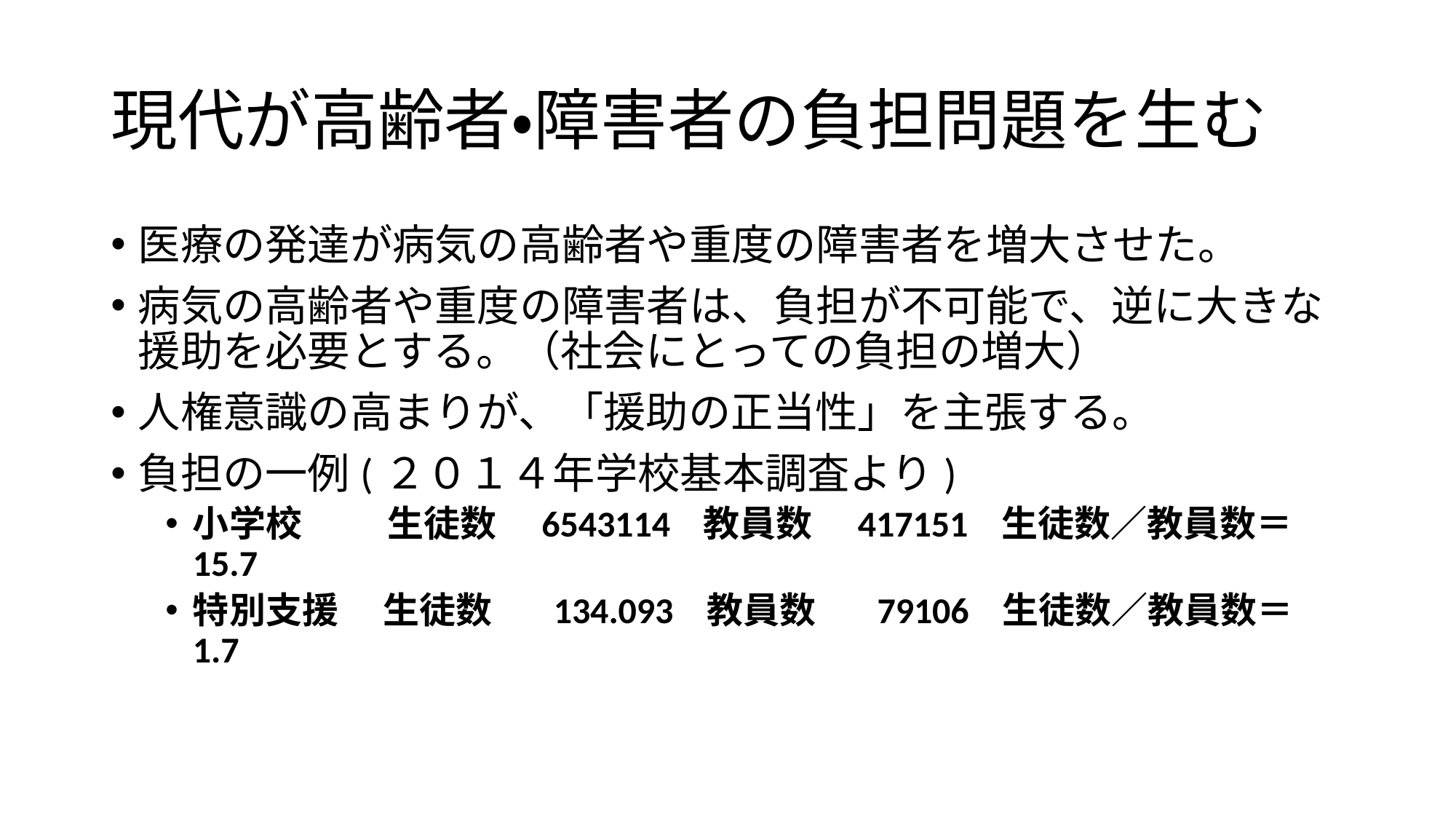

# 現代が高齢者・障害者の負担問題を生む
医療の発達が病気の高齢者や重度の障害者を増大させた。
病気の高齢者や重度の障害者は、負担が不可能で、逆に大きな援助を必要とする。（社会にとっての負担の増大）
人権意識の高まりが、「援助の正当性」を主張する。
負担の一例(２０１４年学校基本調査より)
小学校　      生徒数　6543114   教員数　417151   生徒数／教員数＝15.7
特別支援 　生徒数　  134.093   教員数　  79106   生徒数／教員数＝  1.7